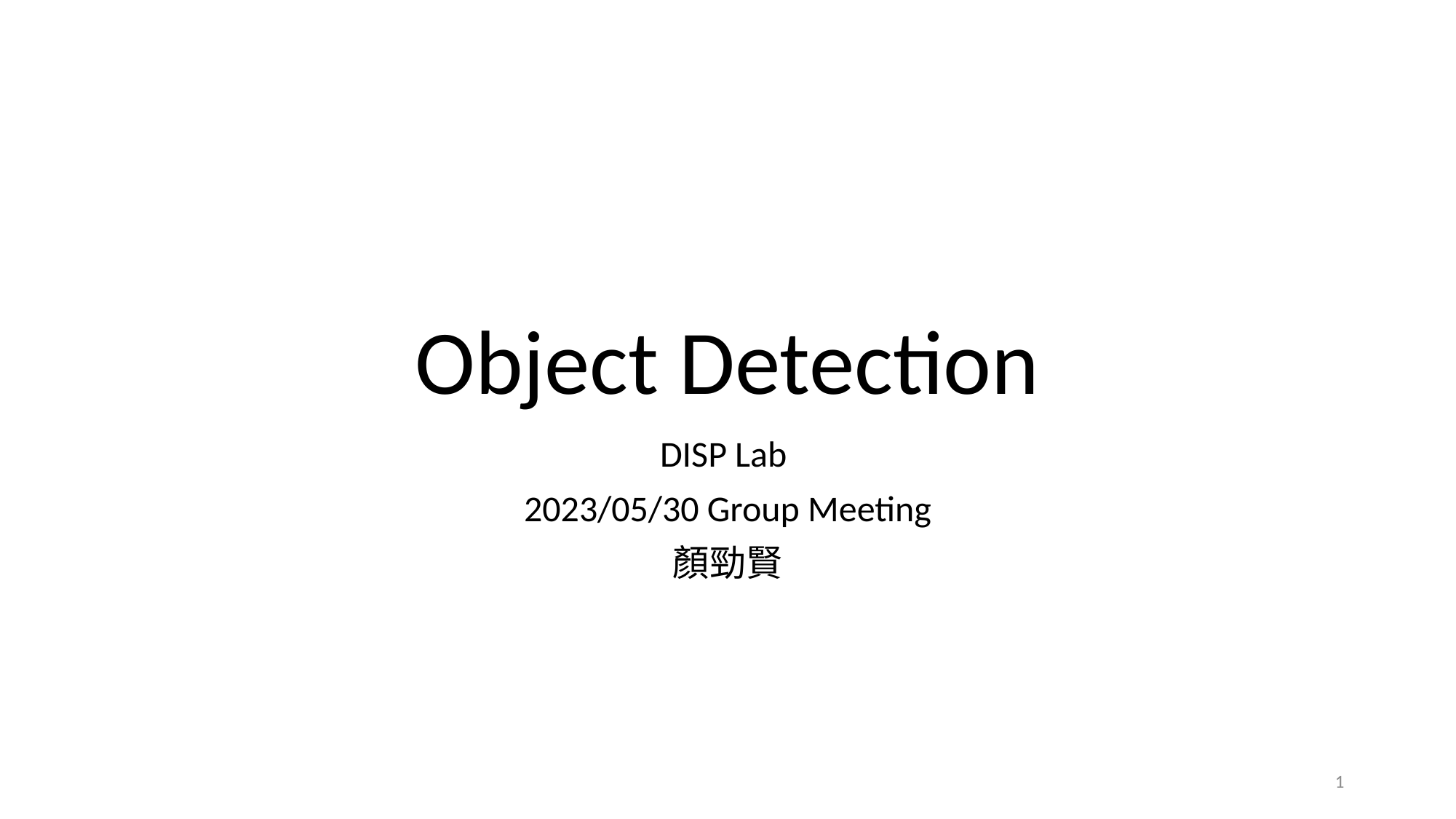

# Object Detection
DISP Lab
2023/05/30 Group Meeting
顏勁賢
1